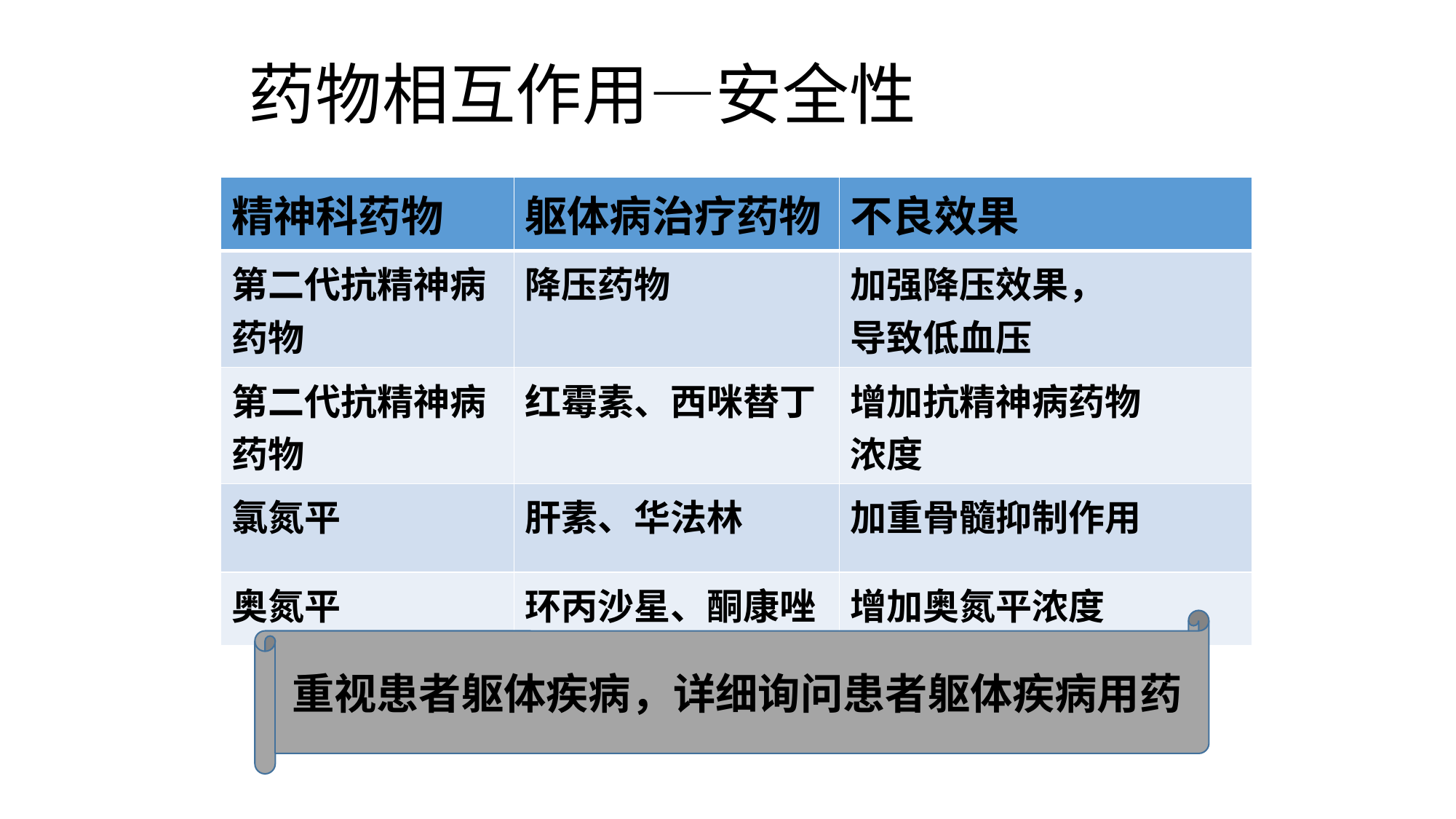

# 药物相互作用—安全性
| 精神科药物 | 躯体病治疗药物 | 不良效果 |
| --- | --- | --- |
| 第二代抗精神病药物 | 降压药物 | 加强降压效果， 导致低血压 |
| 第二代抗精神病药物 | 红霉素、西咪替丁 | 增加抗精神病药物 浓度 |
| 氯氮平 | 肝素、华法林 | 加重骨髓抑制作用 |
| 奥氮平 | 环丙沙星、酮康唑 | 增加奥氮平浓度 |
重视患者躯体疾病，详细询问患者躯体疾病用药